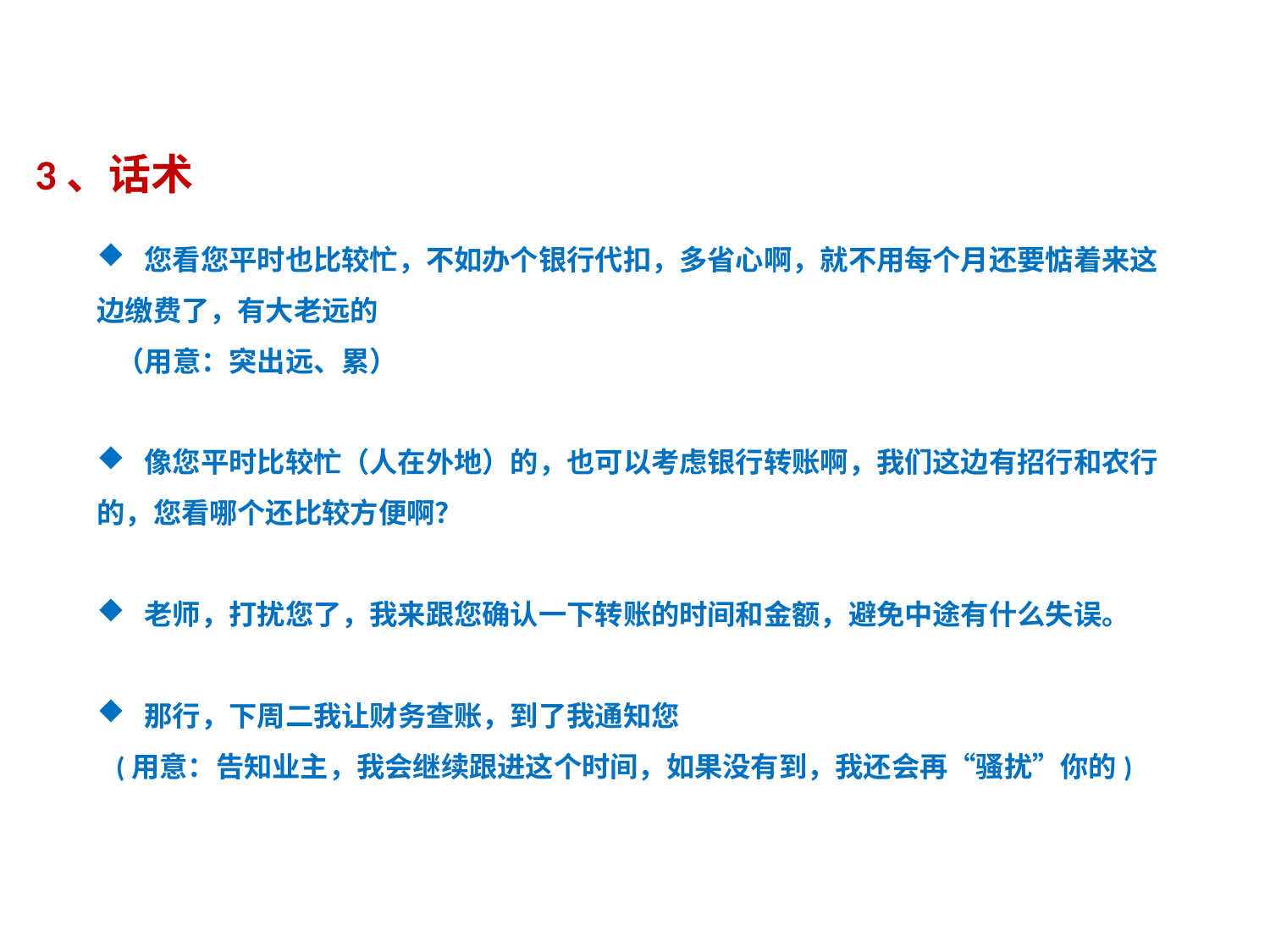

3、话术
  您看您平时也比较忙，不如办个银行代扣，多省心啊，就不用每个月还要惦着来这边缴费了，有大老远的
  （用意：突出远、累）

  像您平时比较忙（人在外地）的，也可以考虑银行转账啊，我们这边有招行和农行的，您看哪个还比较方便啊？

  老师，打扰您了，我来跟您确认一下转账的时间和金额，避免中途有什么失误。

  那行，下周二我让财务查账，到了我通知您
   (用意：告知业主，我会继续跟进这个时间，如果没有到，我还会再“骚扰”你的)